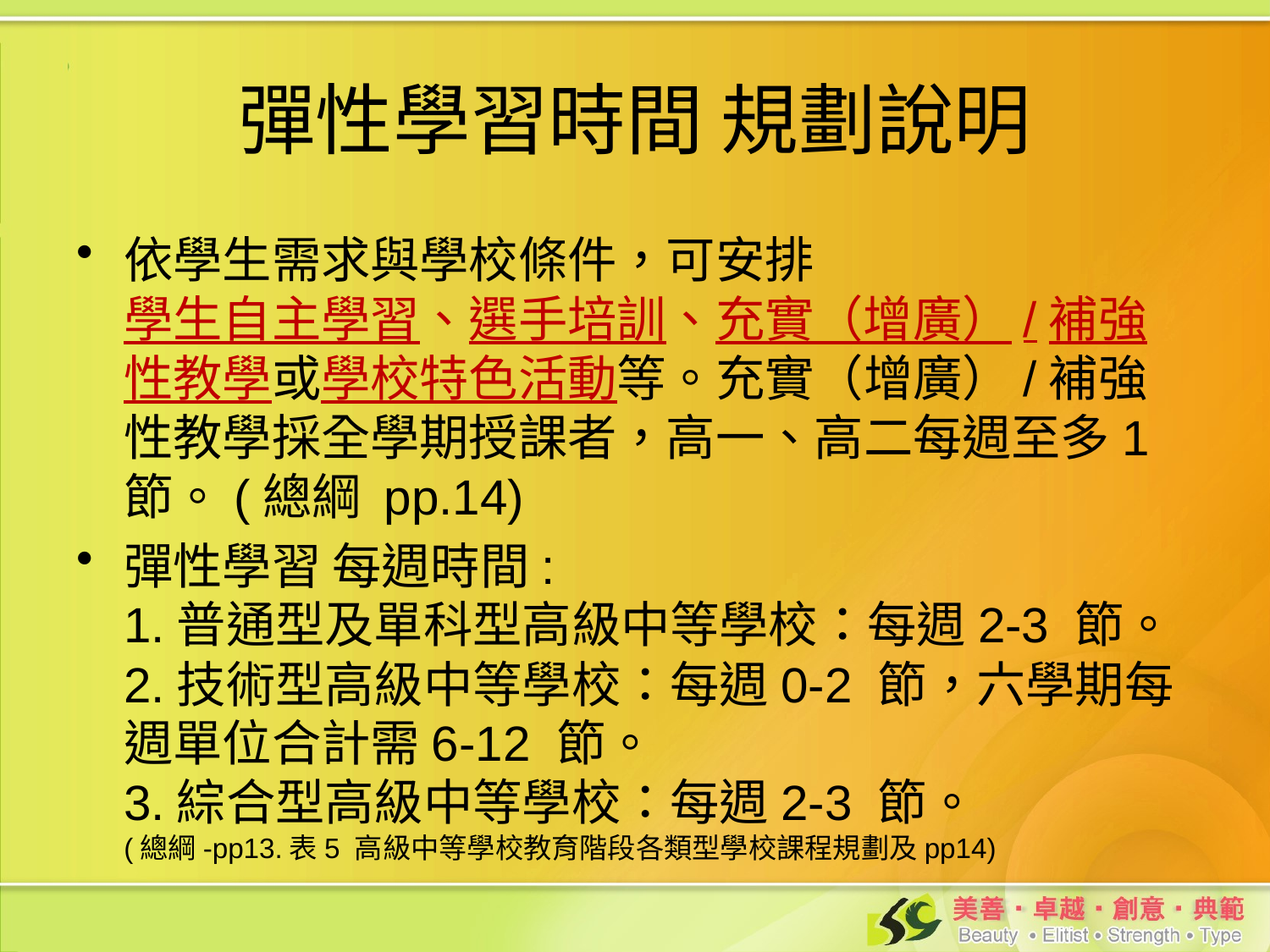

# 彈性學習時間 規劃說明
依學生需求與學校條件，可安排
學生自主學習、選手培訓、充實（增廣）/補強性教學或學校特色活動等。充實（增廣）/補強性教學採全學期授課者，高一、高二每週至多1 節。(總綱 pp.14)
彈性學習 每週時間:
1.普通型及單科型高級中等學校：每週2-3 節。
2.技術型高級中等學校：每週0-2 節，六學期每週單位合計需6-12 節。
3.綜合型高級中等學校：每週2-3 節。
(總綱-pp13.表5 高級中等學校教育階段各類型學校課程規劃及pp14)

1